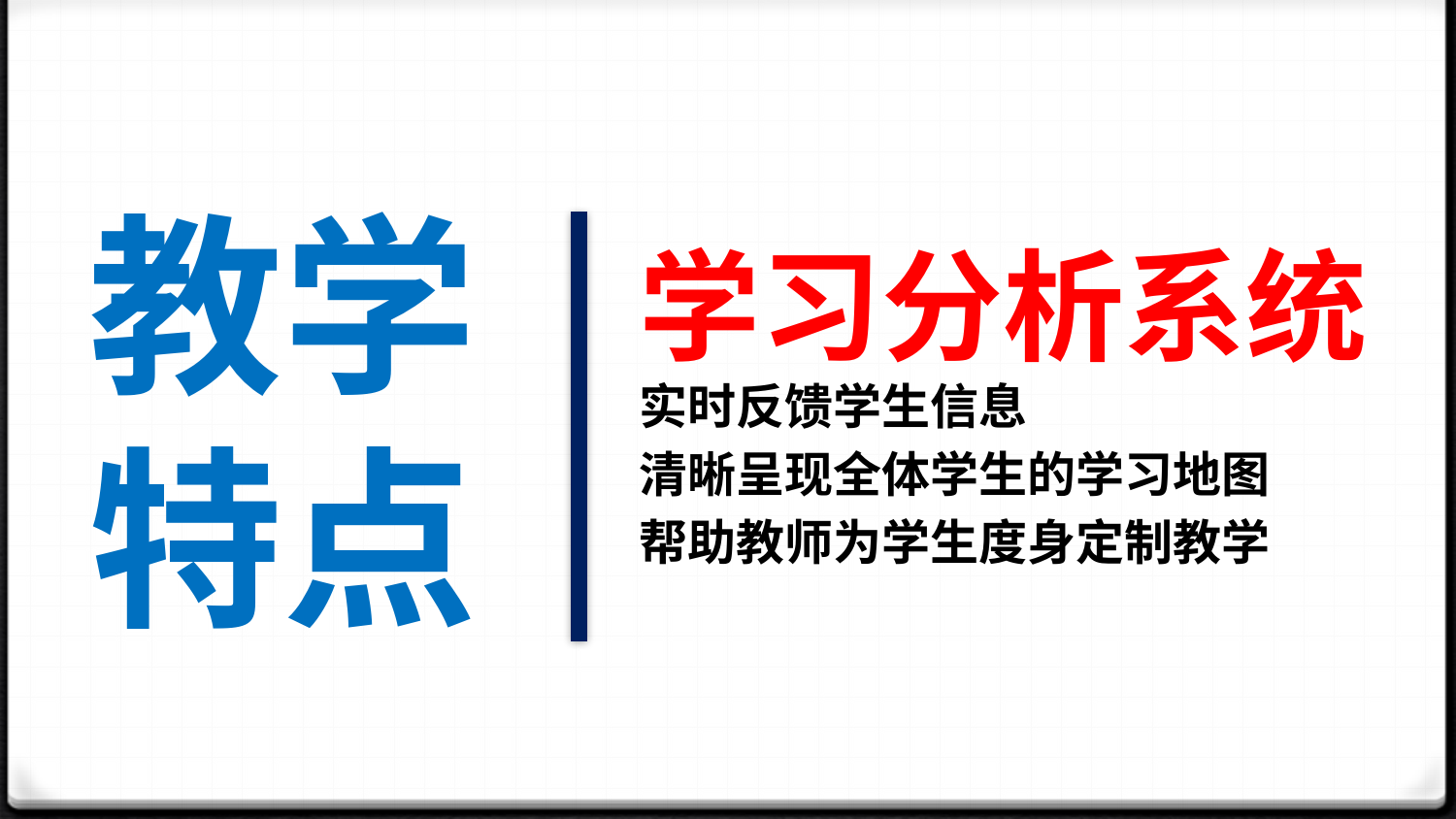

# 教学特点
学习分析系统
实时反馈学生信息
清晰呈现全体学生的学习地图
帮助教师为学生度身定制教学